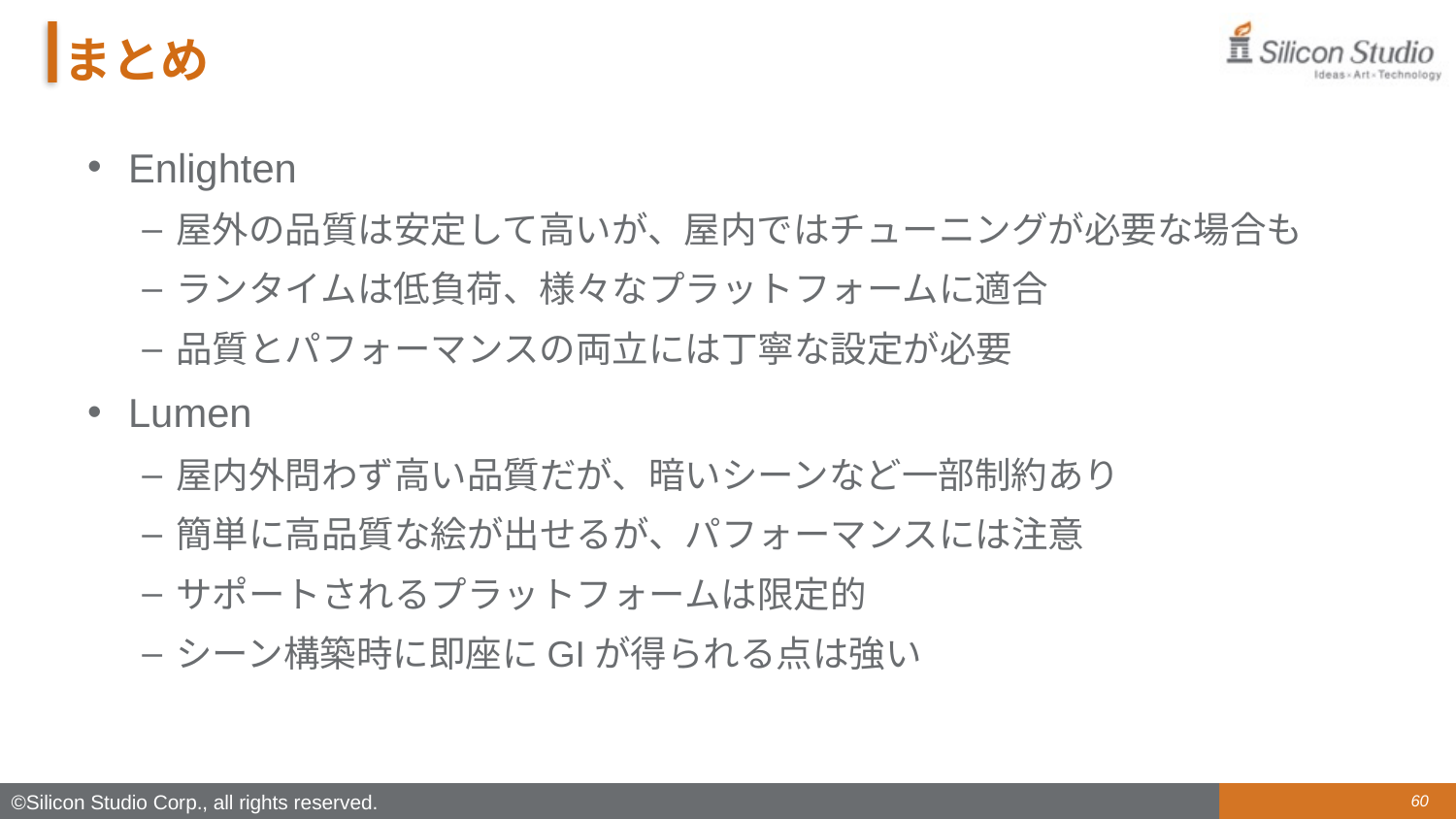

# まとめ
Enlighten
屋外の品質は安定して高いが、屋内ではチューニングが必要な場合も
ランタイムは低負荷、様々なプラットフォームに適合
品質とパフォーマンスの両立には丁寧な設定が必要
Lumen
屋内外問わず高い品質だが、暗いシーンなど一部制約あり
簡単に高品質な絵が出せるが、パフォーマンスには注意
サポートされるプラットフォームは限定的
シーン構築時に即座にGIが得られる点は強い